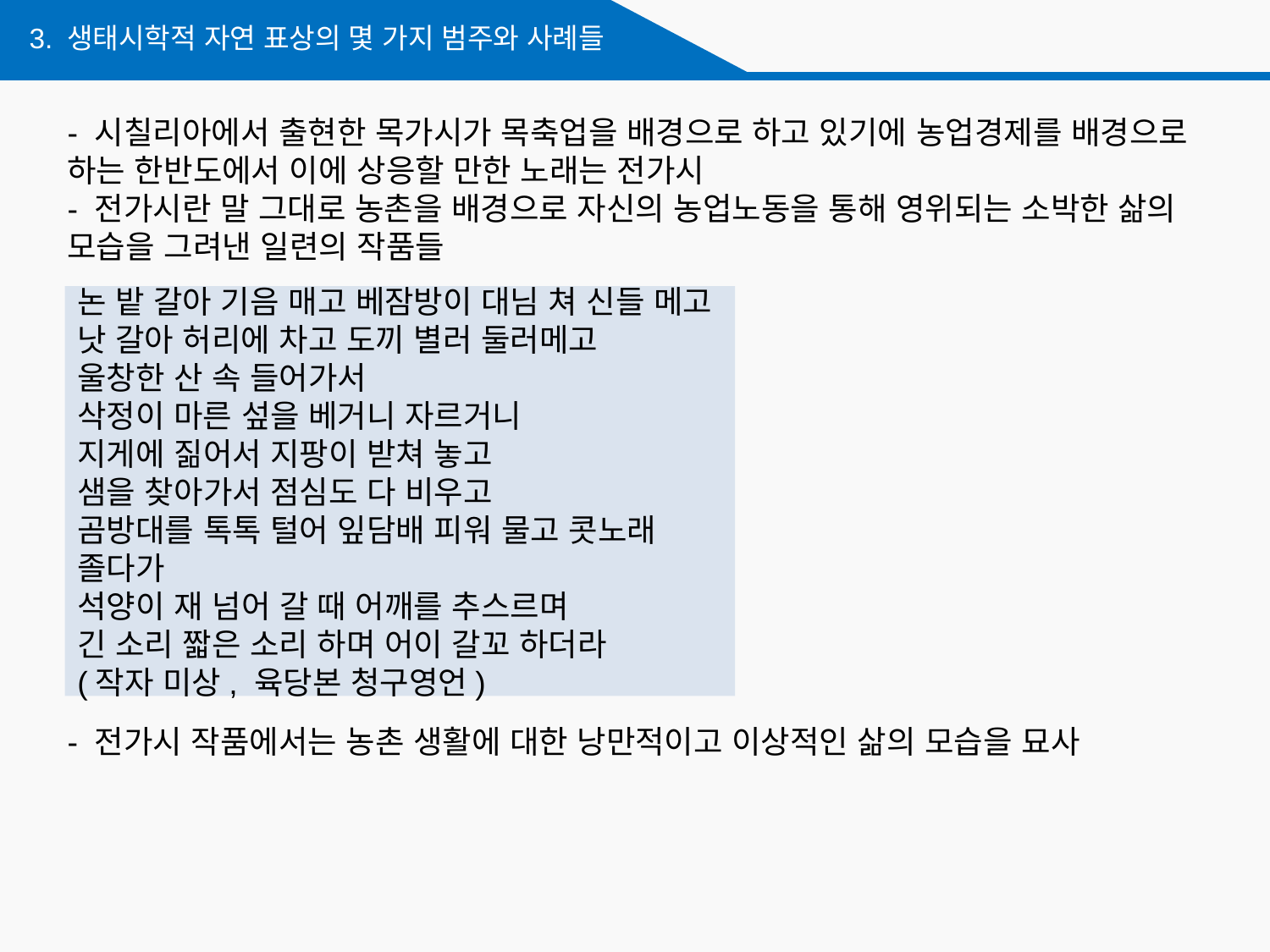

3. 생태시학적 자연 표상의 몇 가지 범주와 사례들

- 시칠리아에서 출현한 목가시가 목축업을 배경으로 하고 있기에 농업경제를 배경으로 하는 한반도에서 이에 상응할 만한 노래는 전가시
- 전가시란 말 그대로 농촌을 배경으로 자신의 농업노동을 통해 영위되는 소박한 삶의 모습을 그려낸 일련의 작품들

- 전가시 작품에서는 농촌 생활에 대한 낭만적이고 이상적인 삶의 모습을 묘사

논 밭 갈아 기음 매고 베잠방이 대님 쳐 신들 메고
낫 갈아 허리에 차고 도끼 별러 둘러메고
울창한 산 속 들어가서
삭정이 마른 섶을 베거니 자르거니
지게에 짊어서 지팡이 받쳐 놓고
샘을 찾아가서 점심도 다 비우고
곰방대를 톡톡 털어 잎담배 피워 물고 콧노래 졸다가
석양이 재 넘어 갈 때 어깨를 추스르며
긴 소리 짧은 소리 하며 어이 갈꼬 하더라
(작자 미상, 육당본 청구영언)